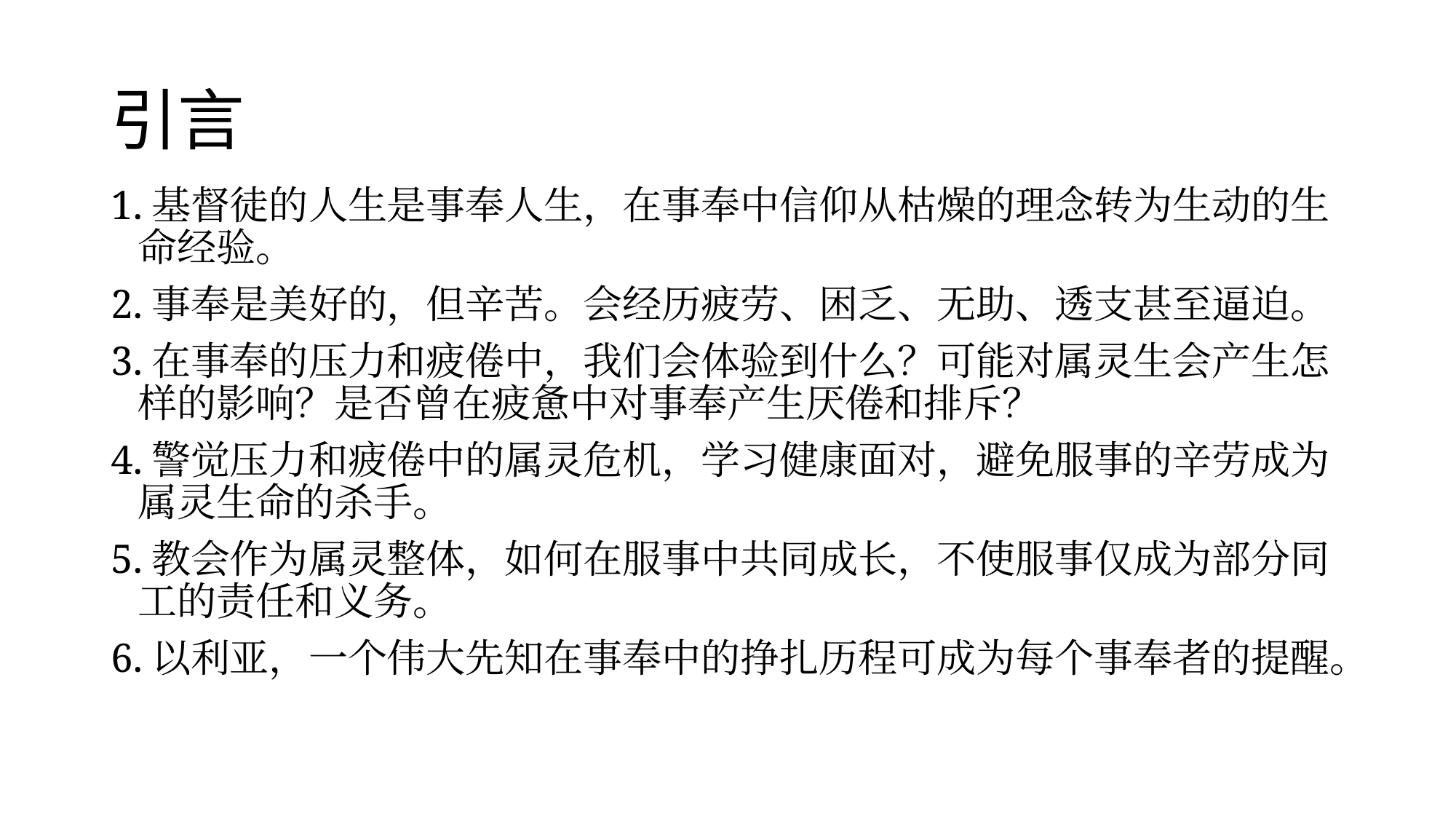

# 引言
1.基督徒的人生是事奉人生，在事奉中信仰从枯燥的理念转为生动的生命经验。
2.事奉是美好的，但辛苦。会经历疲劳、困乏、无助、透支甚至逼迫。
3.在事奉的压力和疲倦中，我们会体验到什么？可能对属灵生会产生怎样的影响？是否曾在疲惫中对事奉产生厌倦和排斥？
4.警觉压力和疲倦中的属灵危机，学习健康面对，避免服事的辛劳成为属灵生命的杀手。
5.教会作为属灵整体，如何在服事中共同成长，不使服事仅成为部分同工的责任和义务。
6.以利亚，一个伟大先知在事奉中的挣扎历程可成为每个事奉者的提醒。